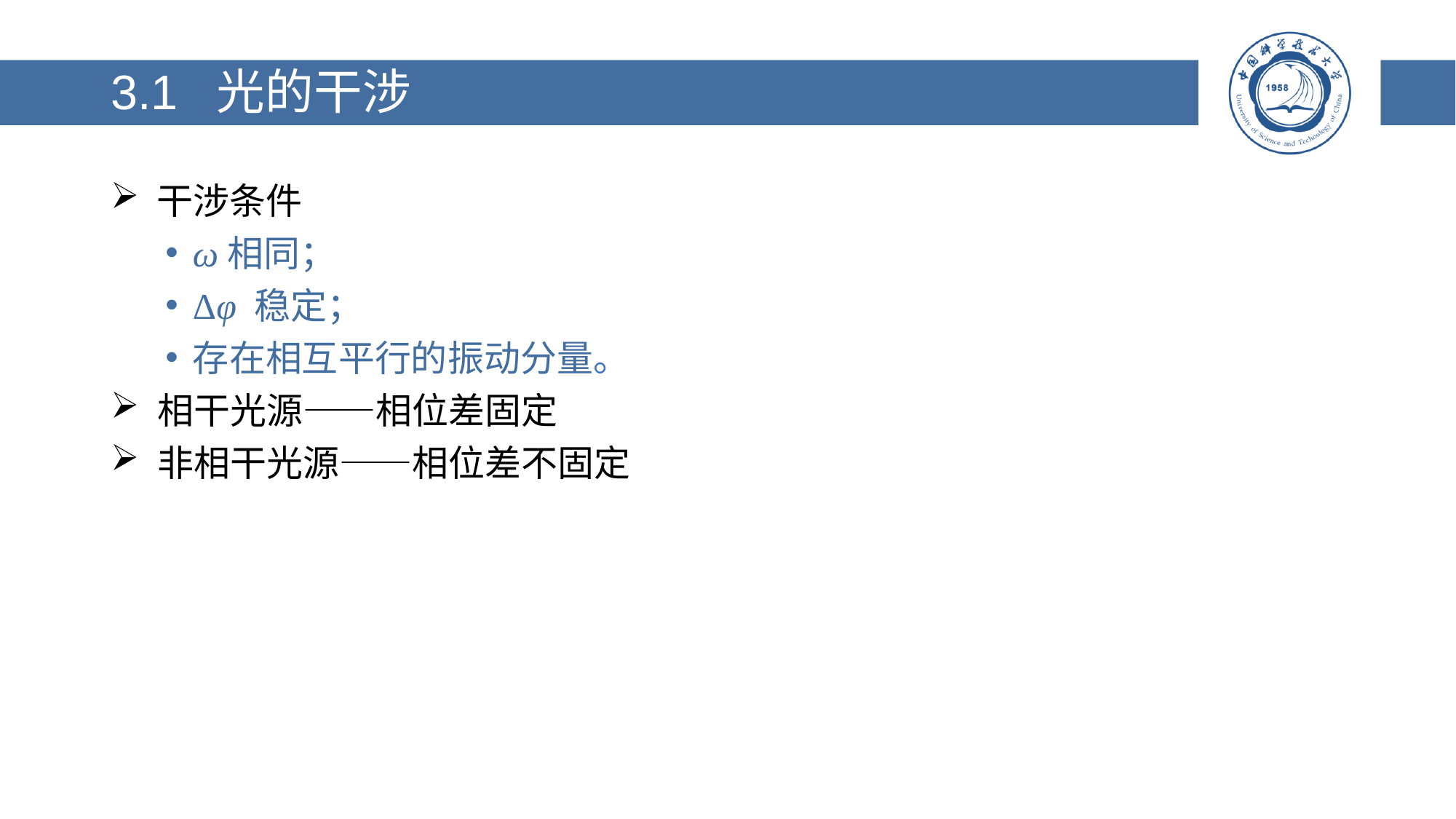

# 3.1  光的干涉
 干涉条件
ω相同；
Δφ 稳定；
存在相互平行的振动分量。
 相干光源——相位差固定
 非相干光源——相位差不固定